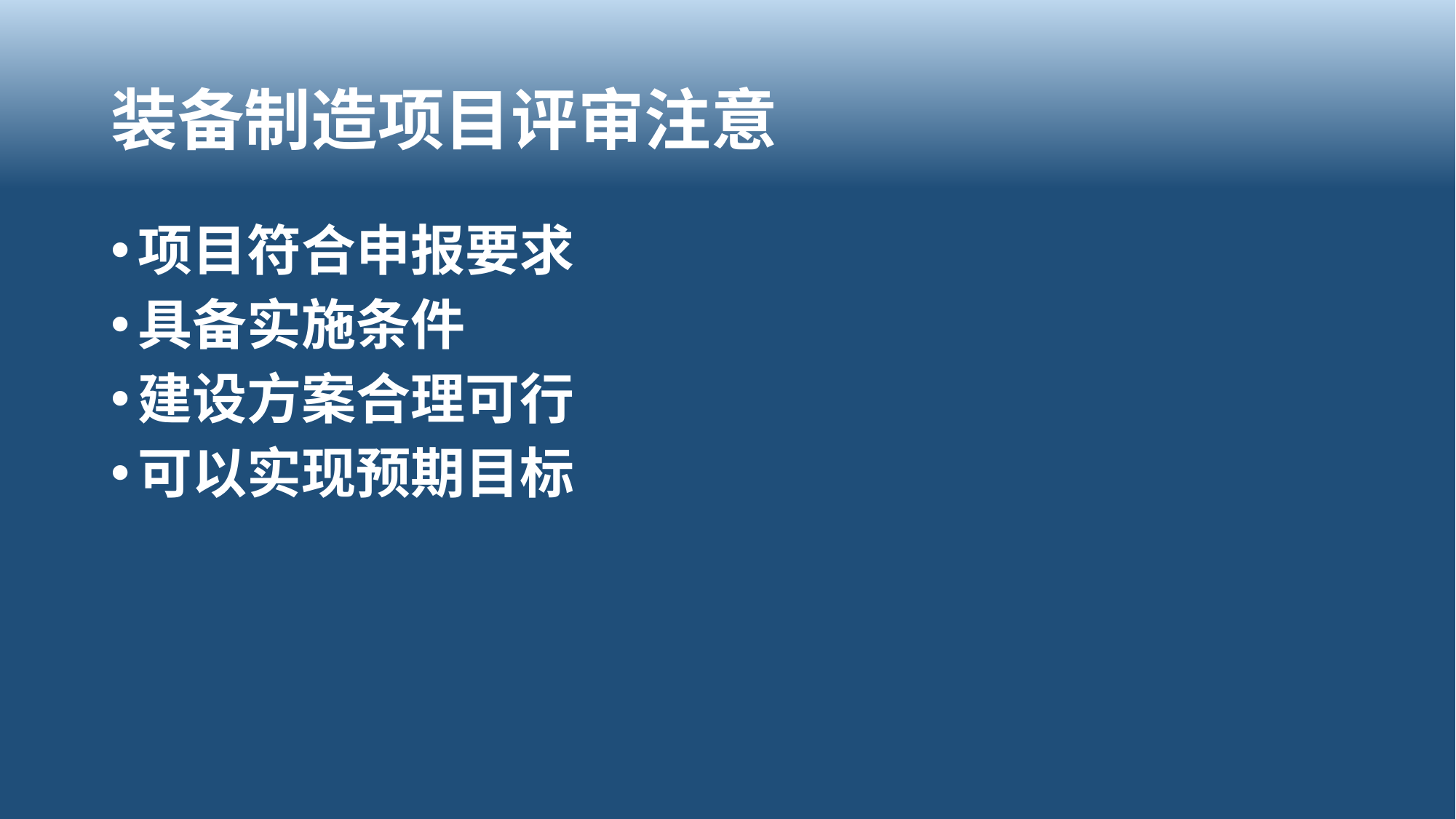

# 装备制造项目评审注意
项目符合申报要求
具备实施条件
建设方案合理可行
可以实现预期目标